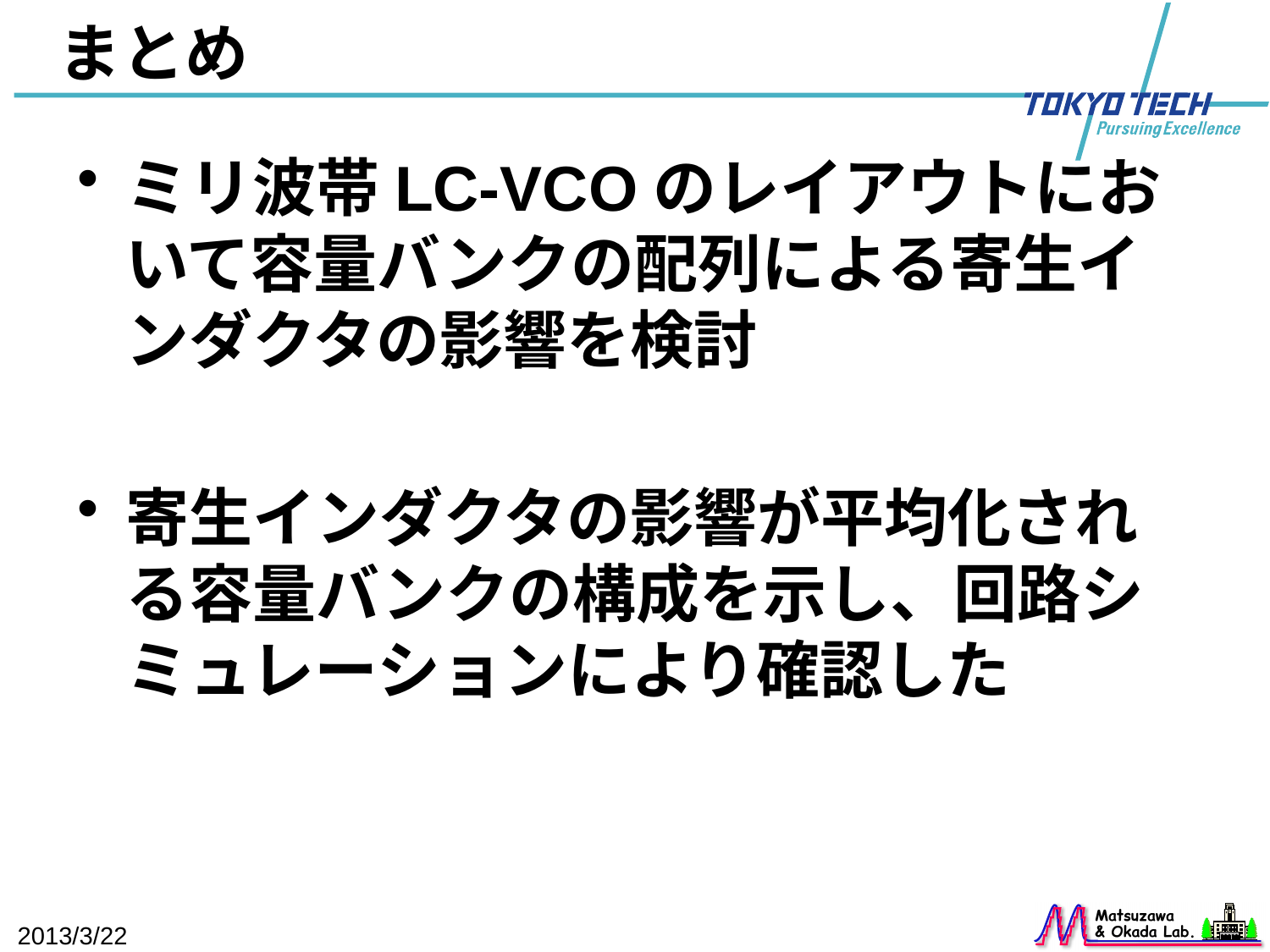

# まとめ
ミリ波帯LC-VCOのレイアウトにおいて容量バンクの配列による寄生インダクタの影響を検討

寄生インダクタの影響が平均化される容量バンクの構成を示し、回路シミュレーションにより確認した
2013/3/22